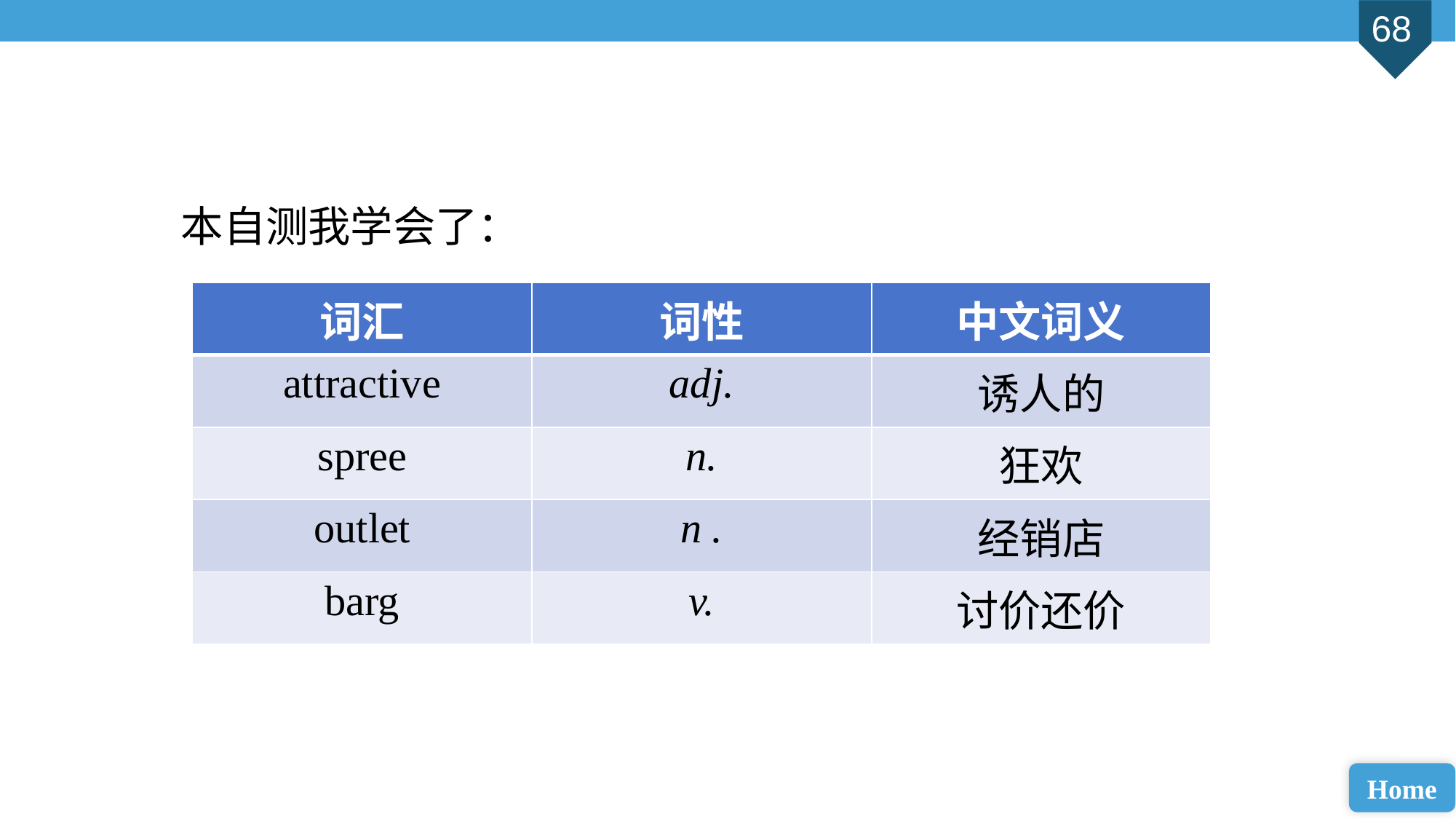

本自测我学会了：
| 词汇 | 词性 | 中文词义 |
| --- | --- | --- |
| attractive | adj. | 诱人的 |
| spree | n. | 狂欢 |
| outlet | n . | 经销店 |
| barg | v. | 讨价还价 |